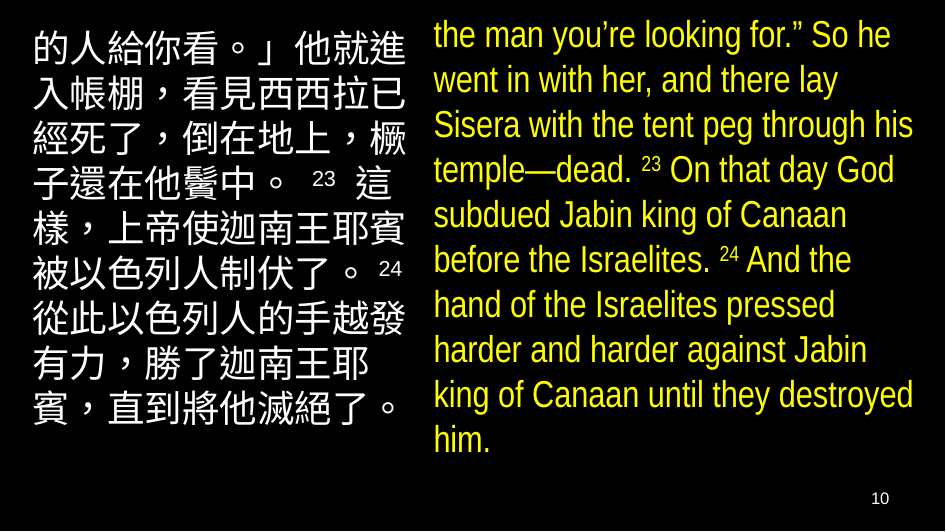

the man you’re looking for.” So he went in with her, and there lay Sisera with the tent peg through his temple—dead. 23 On that day God subdued Jabin king of Canaan before the Israelites. 24 And the hand of the Israelites pressed harder and harder against Jabin king of Canaan until they destroyed him.
的人給你看。」他就進入帳棚，看見西西拉已經死了，倒在地上，橛子還在他鬢中。 23 這樣，上帝使迦南王耶賓被以色列人制伏了。24 從此以色列人的手越發有力，勝了迦南王耶賓，直到將他滅絕了。

10